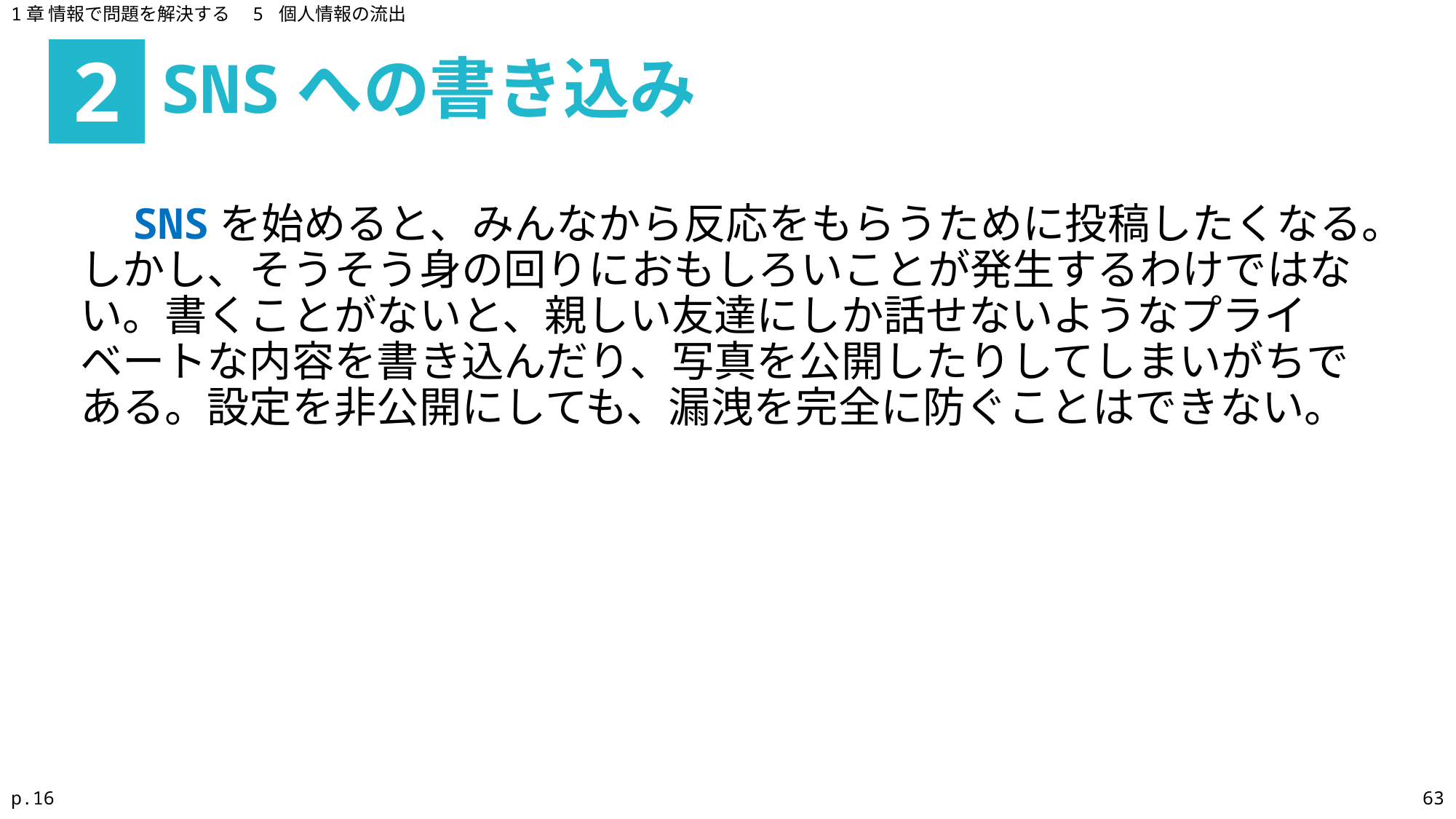

1章 情報で問題を解決する　5 個人情報の流出
SNSへの書き込み
2
　SNSを始めると、みんなから反応をもらうために投稿したくなる。しかし、そうそう身の回りにおもしろいことが発生するわけではない。書くことがないと、親しい友達にしか話せないようなプライベートな内容を書き込んだり、写真を公開したりしてしまいがちである。設定を非公開にしても、漏洩を完全に防ぐことはできない。
p.16
63